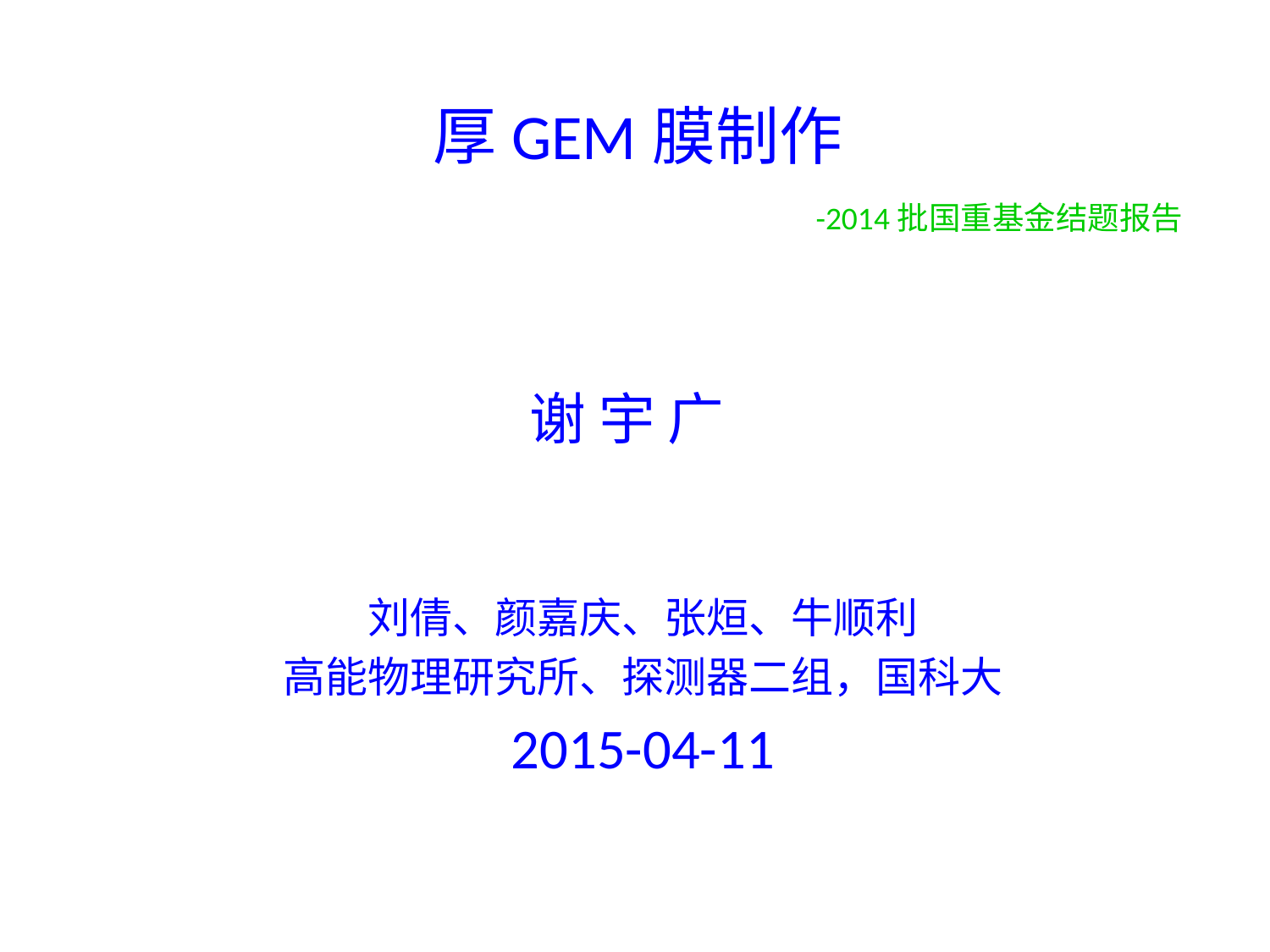

# 厚GEM膜制作
-2014批国重基金结题报告
谢 宇 广
刘倩、颜嘉庆、张烜、牛顺利
高能物理研究所、探测器二组，国科大
2015-04-11